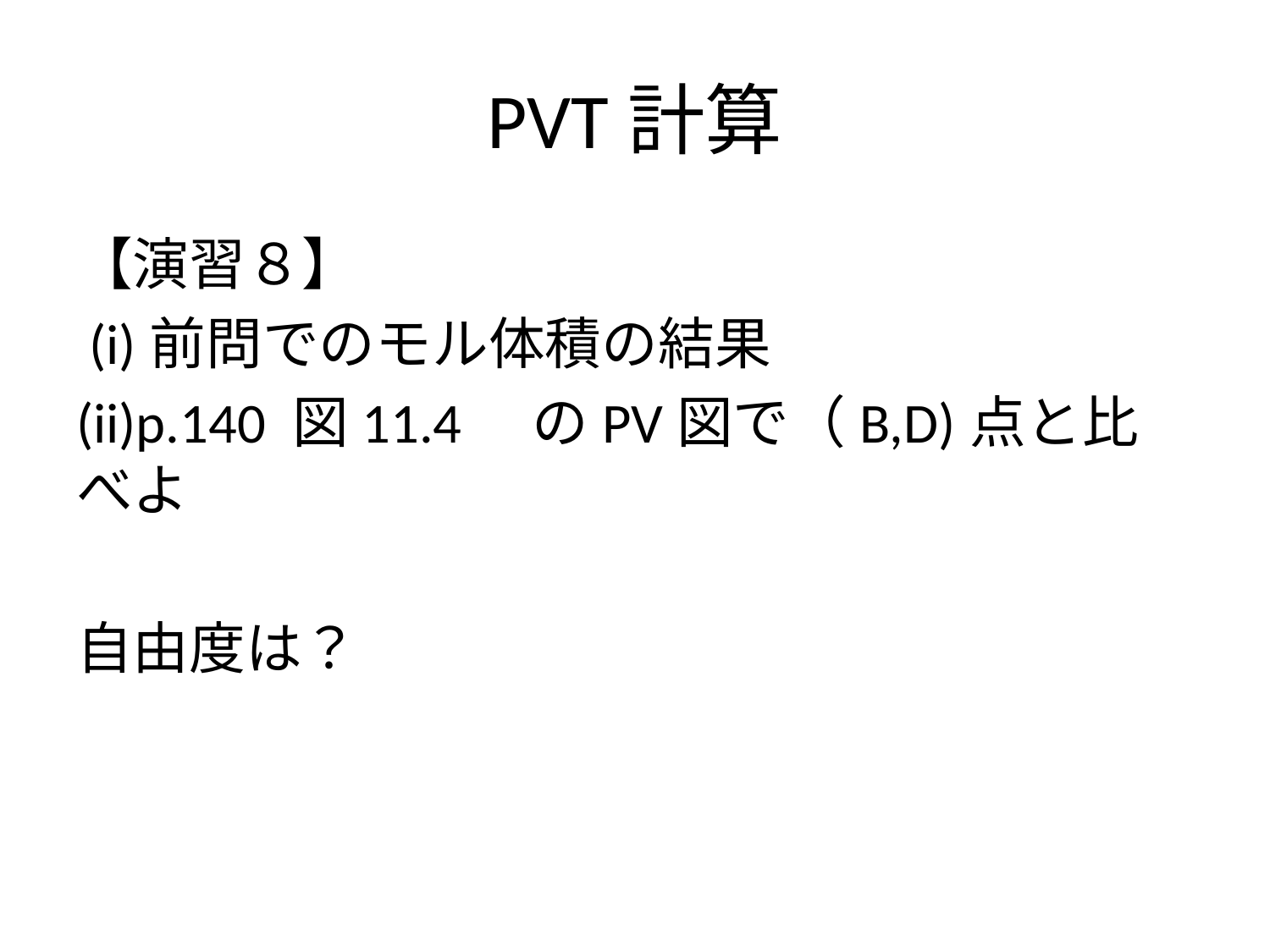

# PVT計算
【演習８】
 (i)前問でのモル体積の結果
(ii)p.140 図11.4　のPV図で（B,D)点と比べよ

自由度は？